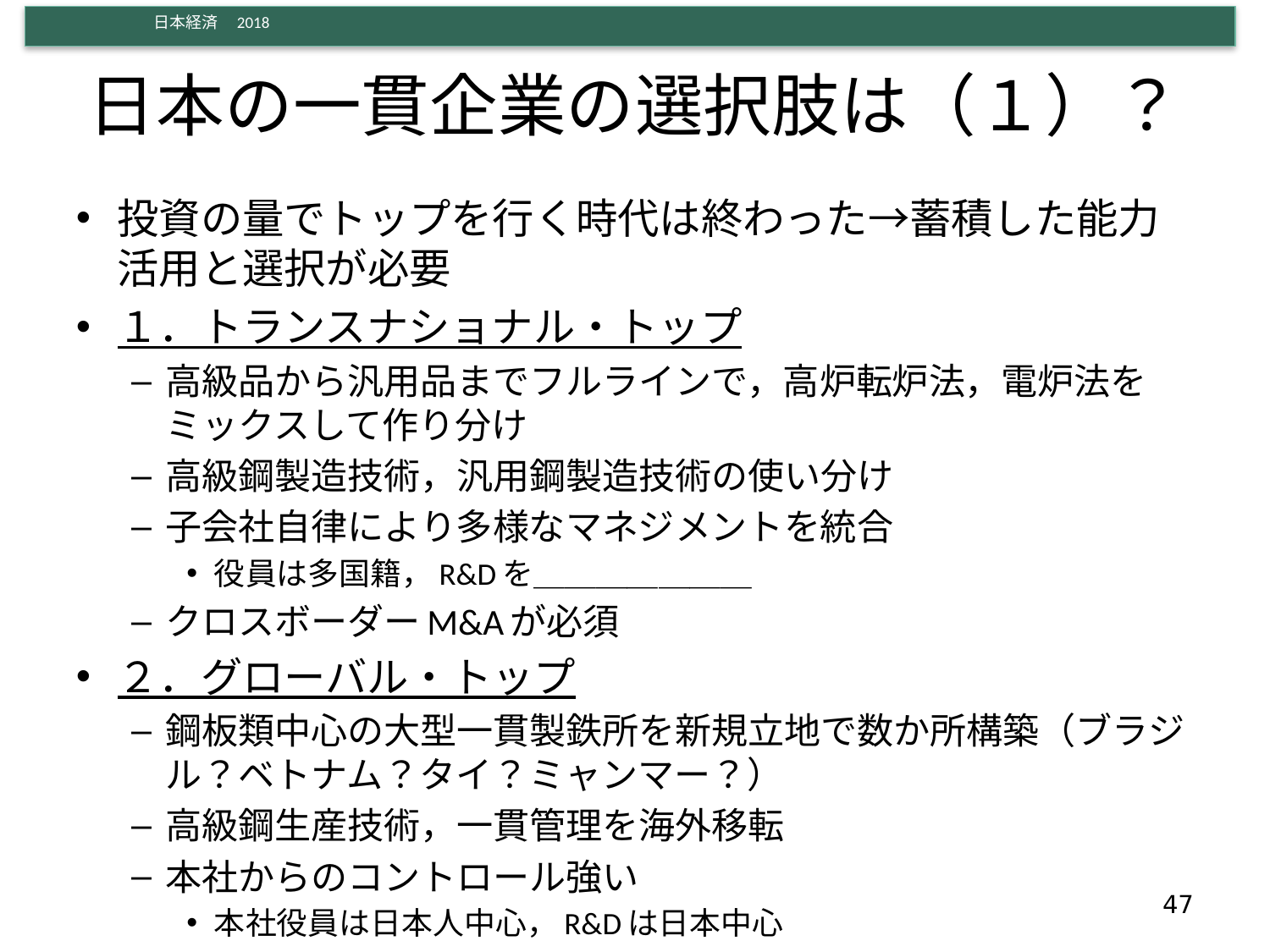

# 日本の一貫企業の選択肢は（１）？
投資の量でトップを行く時代は終わった→蓄積した能力活用と選択が必要
１．トランスナショナル・トップ
高級品から汎用品までフルラインで，高炉転炉法，電炉法をミックスして作り分け
高級鋼製造技術，汎用鋼製造技術の使い分け
子会社自律により多様なマネジメントを統合
役員は多国籍，R&Dを＿＿＿＿＿＿＿
クロスボーダーM&Aが必須
２．グローバル・トップ
鋼板類中心の大型一貫製鉄所を新規立地で数か所構築（ブラジル？ベトナム？タイ？ミャンマー？）
高級鋼生産技術，一貫管理を海外移転
本社からのコントロール強い
本社役員は日本人中心，R&Dは日本中心

47